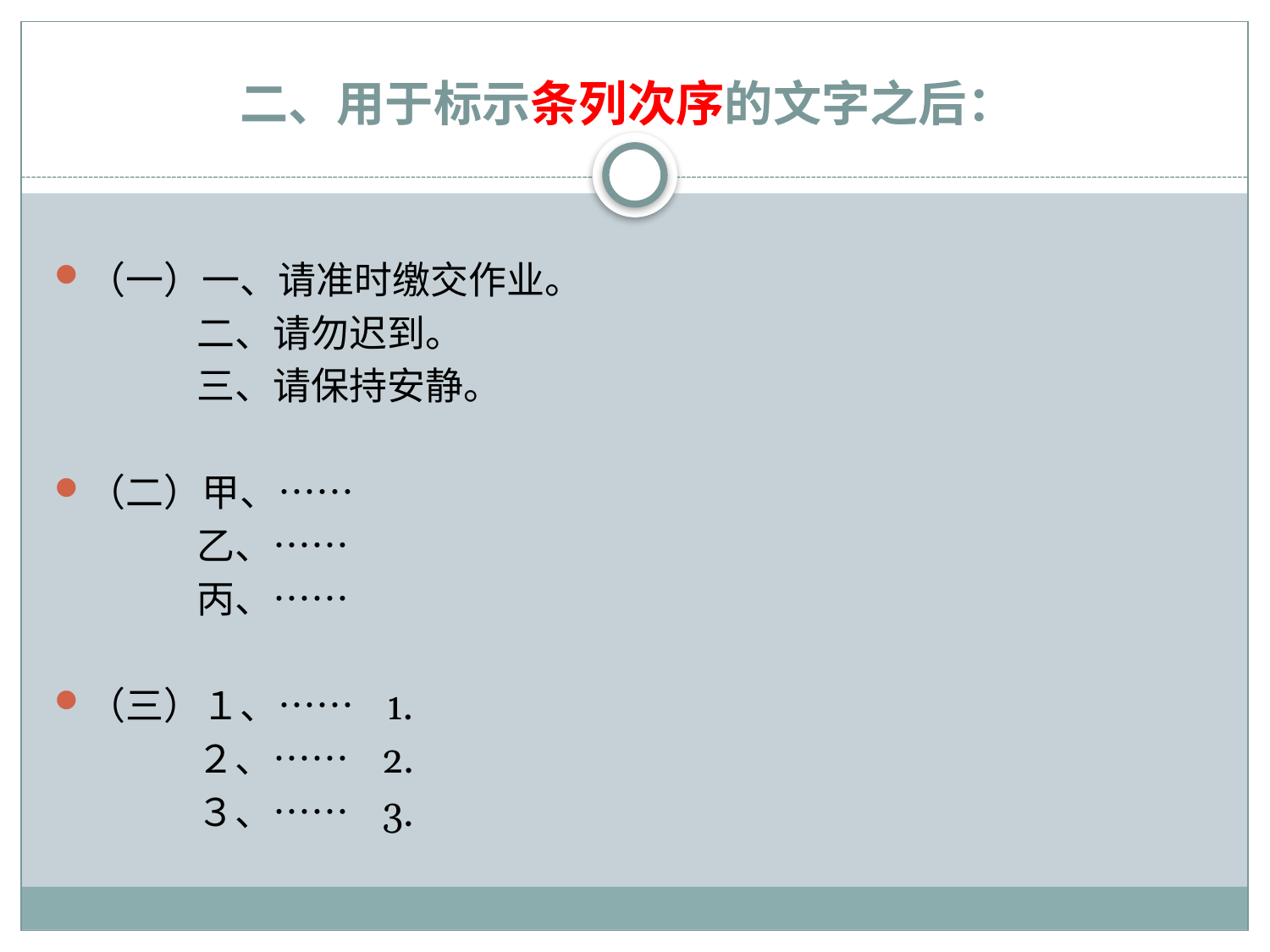

# 二、用于标示条列次序的文字之后：

（一）一、请准时缴交作业。
                二、请勿迟到。
                三、请保持安静。

（二）甲、……
                乙、……
                丙、……

（三）１、……   1.
                ２、……   2.
                ３、……   3.